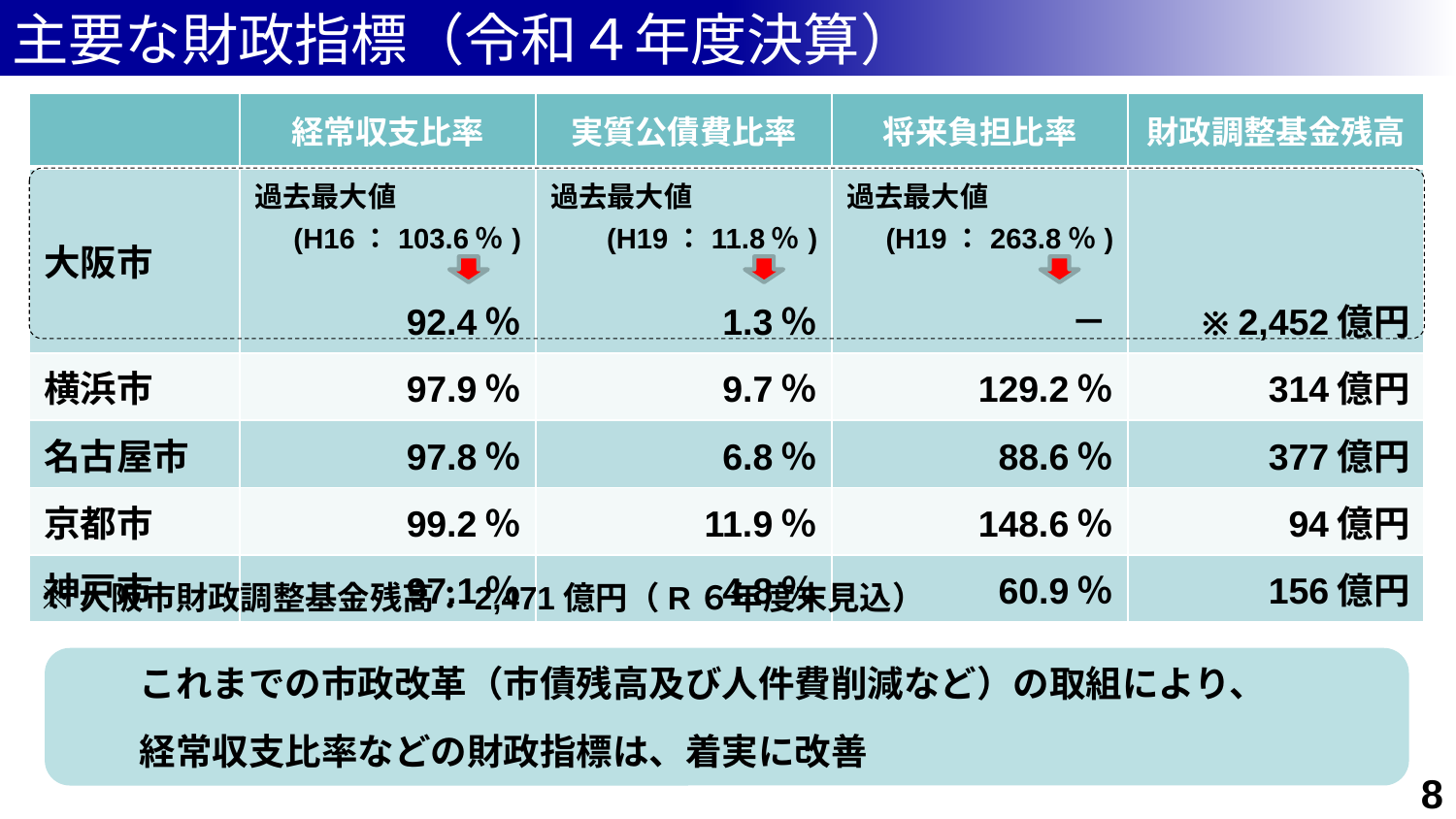

主要な財政指標（令和４年度決算）
|  | 経常収支比率 | 実質公債費比率 | 将来負担比率 | 財政調整基金残高 |
| --- | --- | --- | --- | --- |
| 大阪市 | 過去最大値 (H16：103.6％) 92.4％ | 過去最大値 (H19：11.8％) 1.3％ | 過去最大値 (H19：263.8％) 　　　　　　－ | ※ 2,452億円 |
| 横浜市 | 97.9％ | 9.7％ | 129.2％ | 314億円 |
| 名古屋市 | 97.8％ | 6.8％ | 88.6％ | 377億円 |
| 京都市 | 99.2％ | 11.9％ | 148.6％ | 94億円 |
| 神戸市 | 97.1％ | 4.8％ | 60.9％ | 156億円 |

※大阪市財政調整基金残高：2,471億円（R６年度末見込）
　　これまでの市政改革（市債残高及び人件費削減など）の取組により、
　　経常収支比率などの財政指標は、着実に改善
8